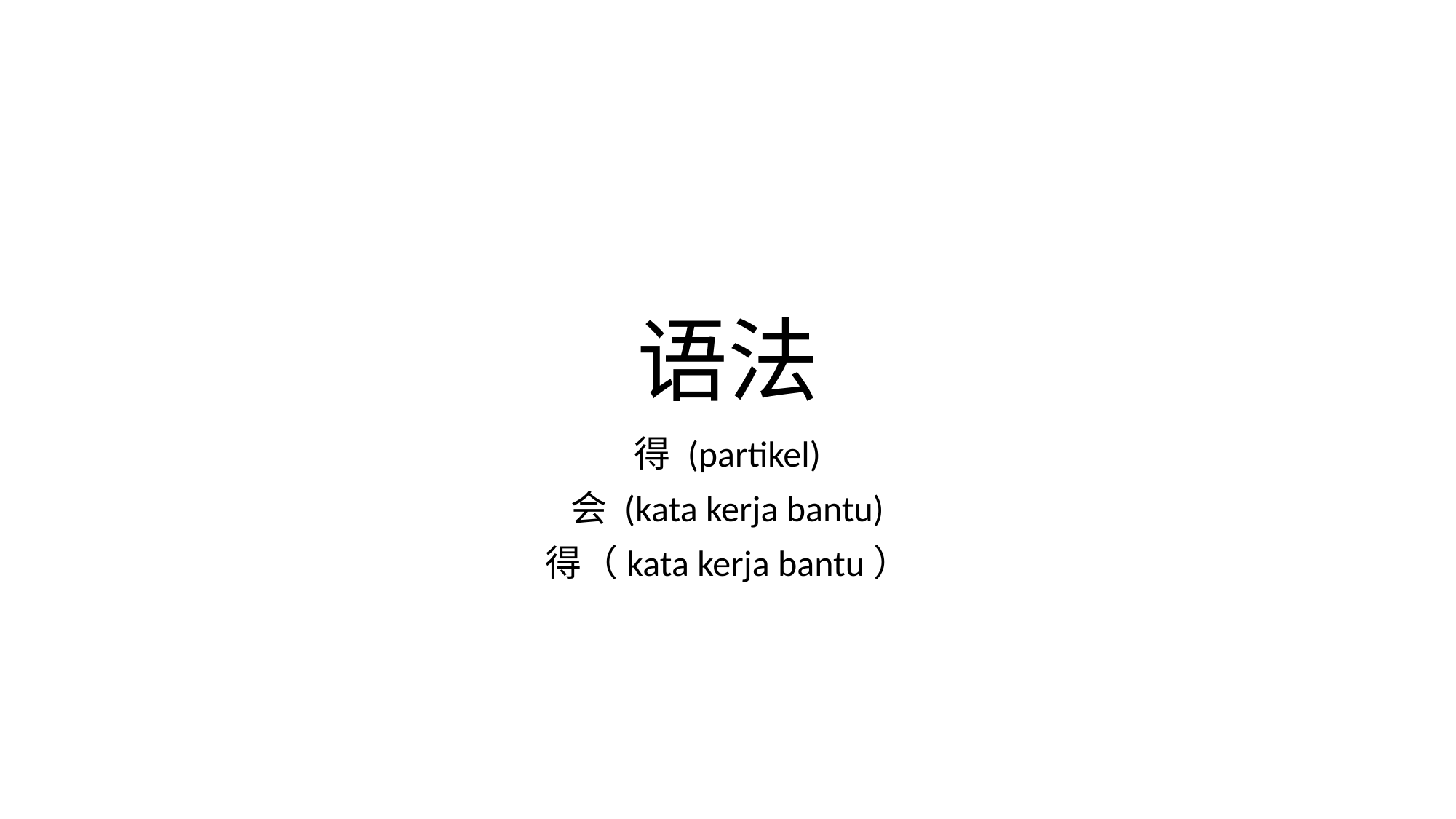

# 语法
得 (partikel)
会 (kata kerja bantu)
得（kata kerja bantu）